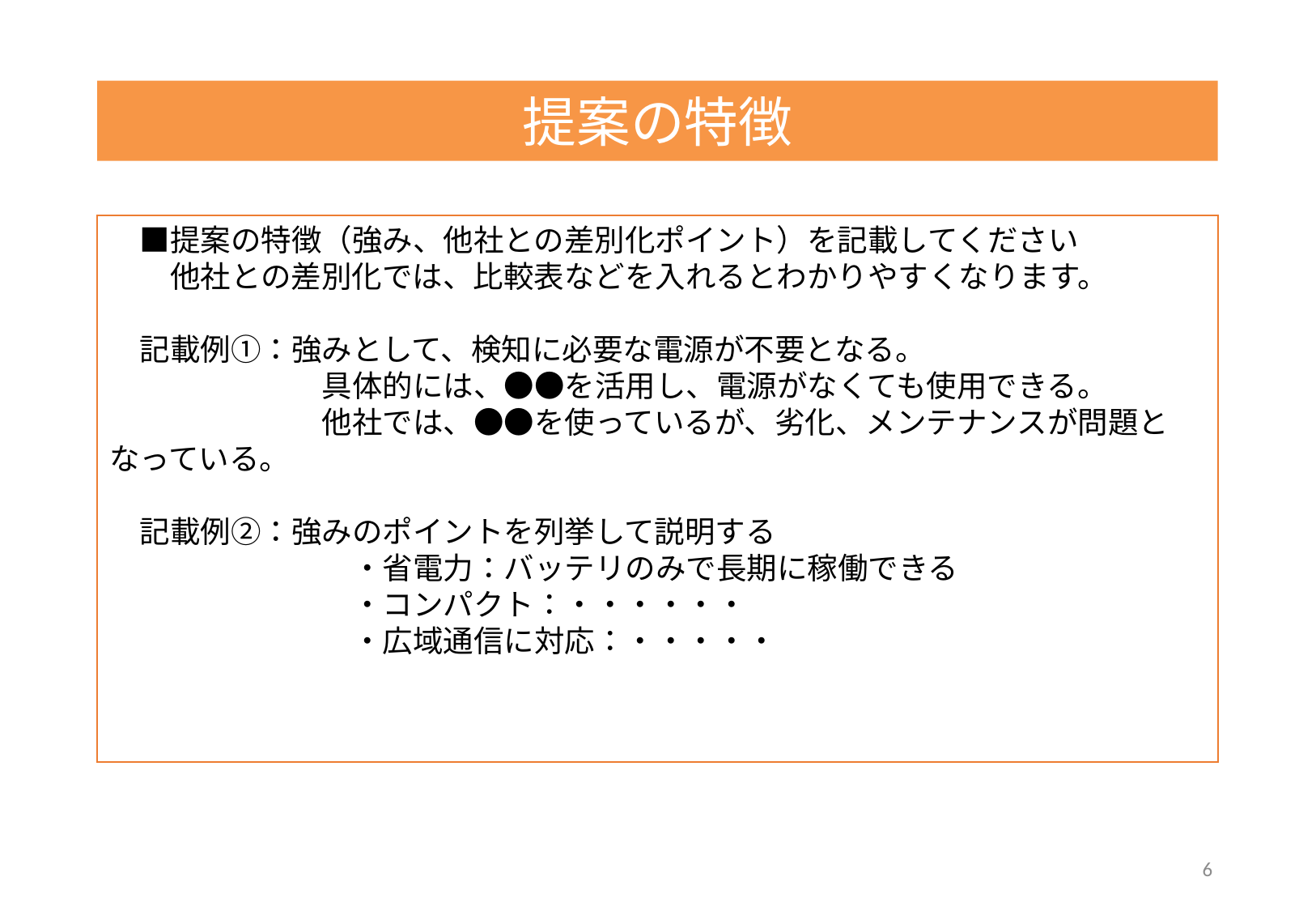

提案の特徴
　■提案の特徴（強み、他社との差別化ポイント）を記載してください
　　他社との差別化では、比較表などを入れるとわかりやすくなります。

　記載例①：強みとして、検知に必要な電源が不要となる。
　　　　　　　具体的には、●●を活用し、電源がなくても使用できる。
　　　　　　　他社では、●●を使っているが、劣化、メンテナンスが問題となっている。
　記載例②：強みのポイントを列挙して説明する
　　　　　　　　・省電力：バッテリのみで長期に稼働できる
　　　　　　　　・コンパクト：・・・・・・
　　　　　　　　・広域通信に対応：・・・・・

6